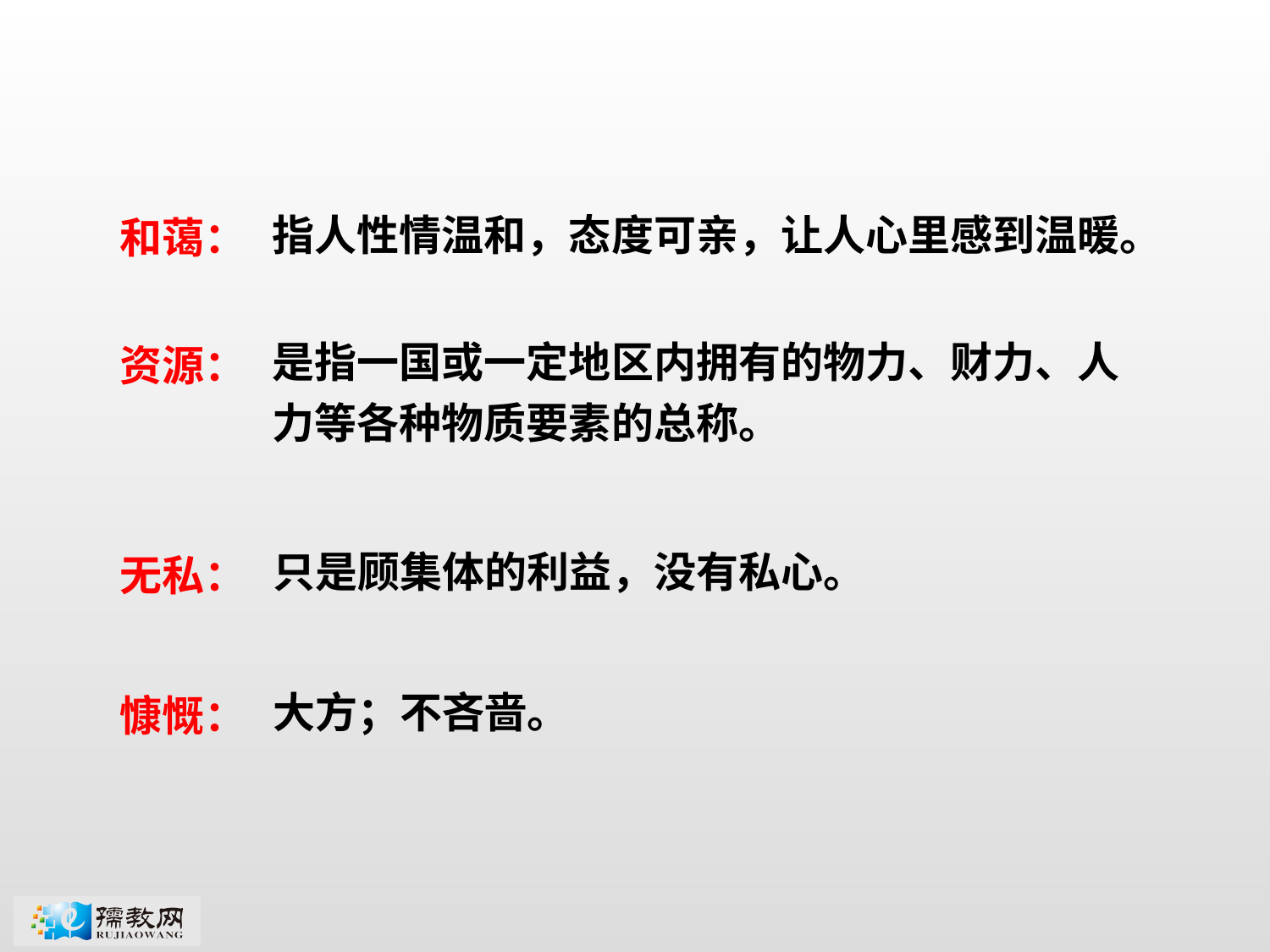

指人性情温和，态度可亲，让人心里感到温暖。
和蔼：
是指一国或一定地区内拥有的物力、财力、人
力等各种物质要素的总称。
资源：
只是顾集体的利益，没有私心。
无私：
大方；不吝啬。
慷慨：